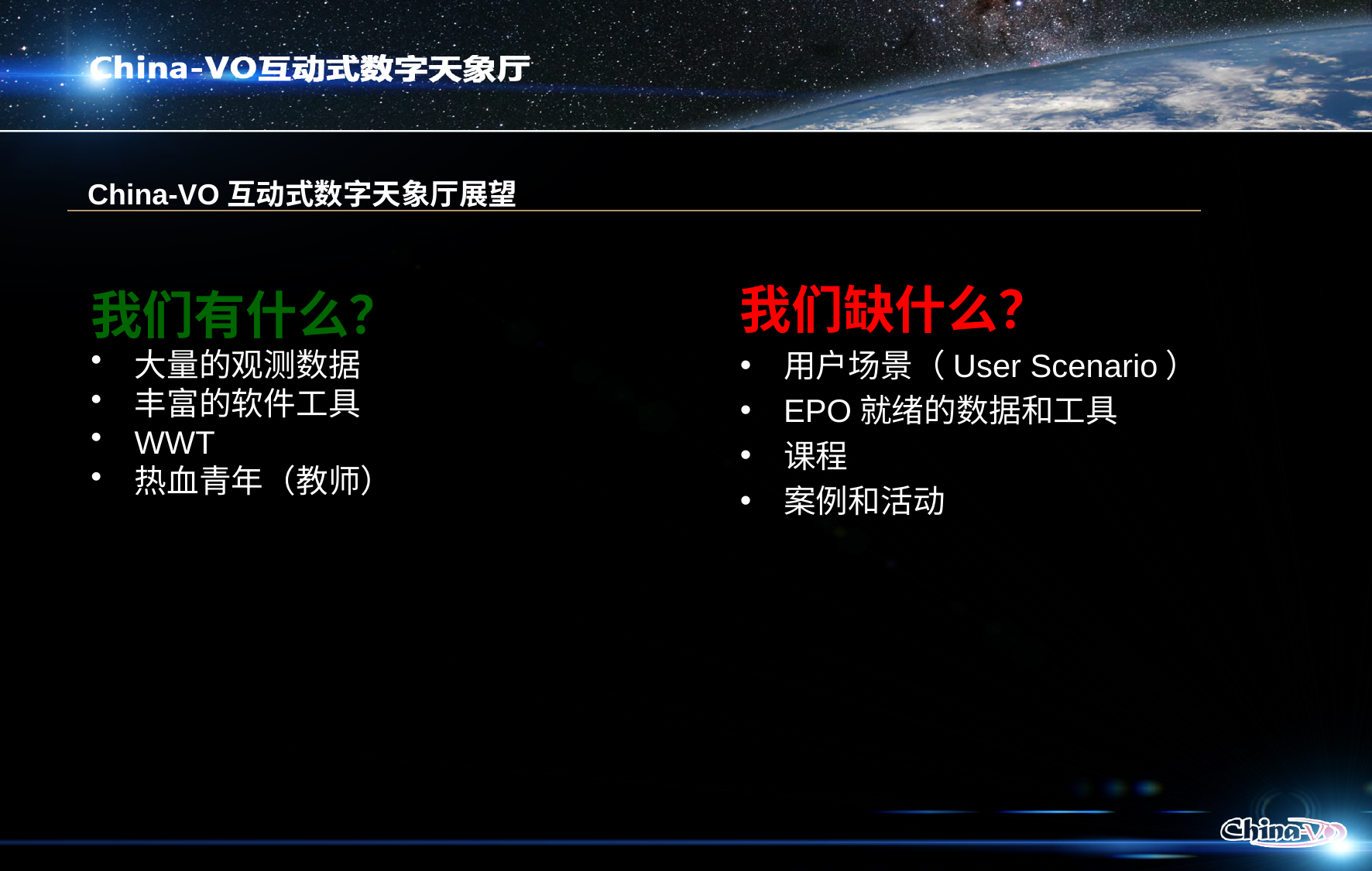

China-VO互动式数字天象厅展望
我们缺什么？
用户场景（User Scenario）
EPO就绪的数据和工具
课程
案例和活动
我们有什么？
大量的观测数据
丰富的软件工具
WWT
热血青年（教师）